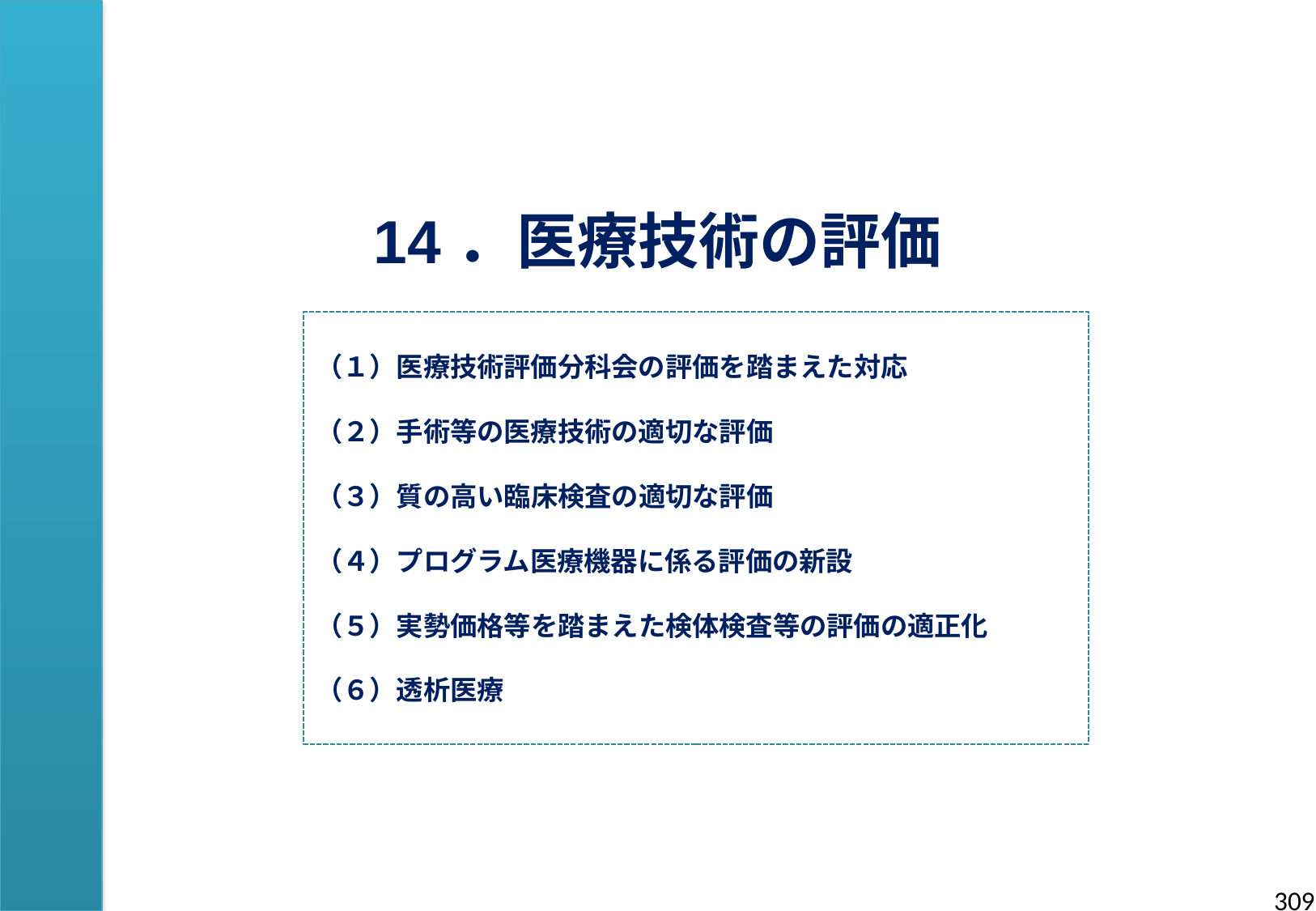

14．医療技術の評価

（１）医療技術評価分科会の評価を踏まえた対応

（２）手術等の医療技術の適切な評価

（３）質の高い臨床検査の適切な評価

（４）プログラム医療機器に係る評価の新設

（５）実勢価格等を踏まえた検体検査等の評価の適正化

（６）透析医療

309